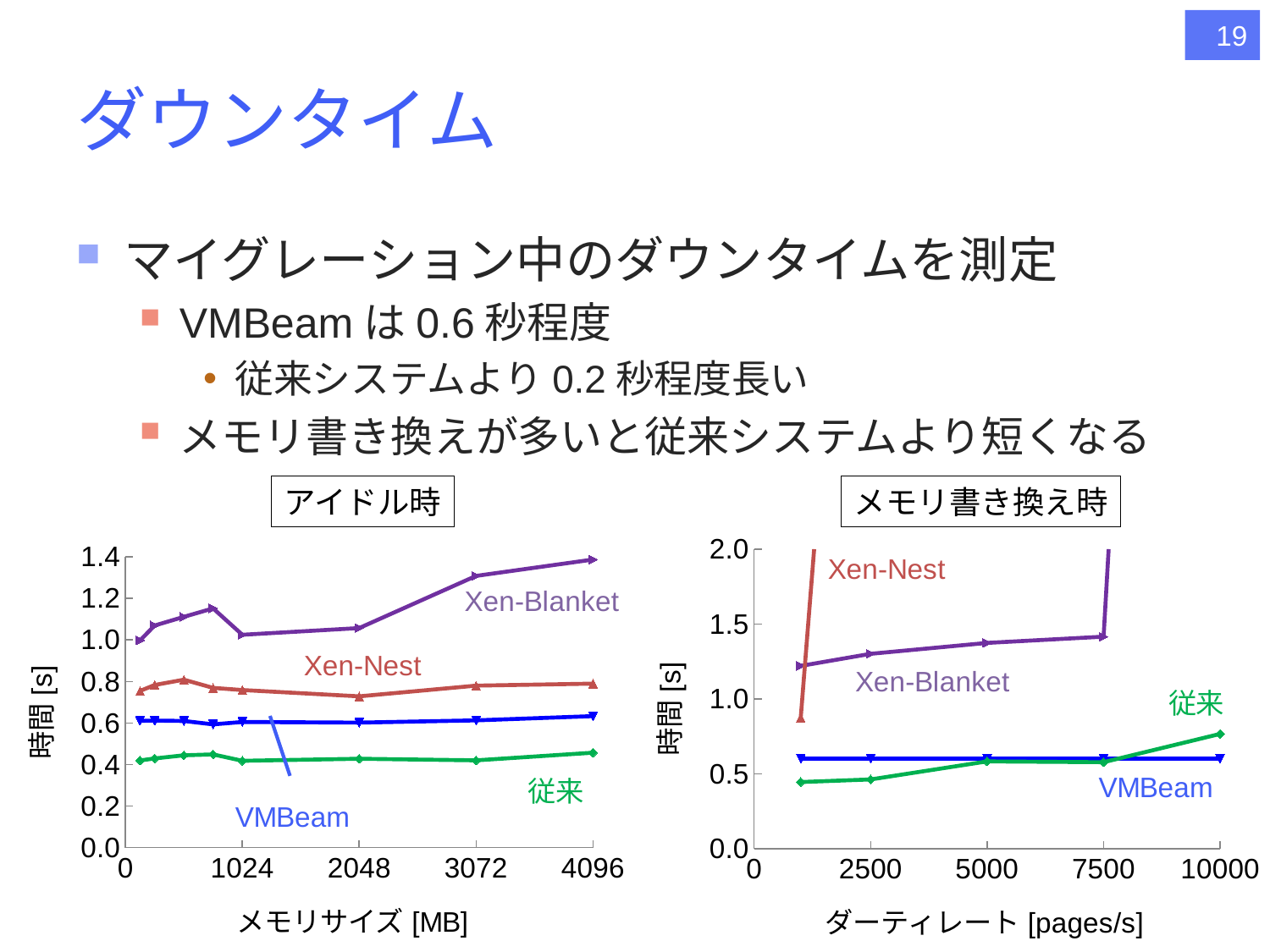

19
# ダウンタイム
マイグレーション中のダウンタイムを測定
VMBeamは0.6秒程度
従来システムより0.2秒程度長い
メモリ書き換えが多いと従来システムより短くなる
アイドル時
メモリ書き換え時

### Chart

| Category | 従来 | VMBeam | Xen-Nest | Xen-Blanket |
|---|---|---|---|---|

### Chart

| Category | 従来 | VMBeam | Xen-Nest | Xen-Blanket |
|---|---|---|---|---|